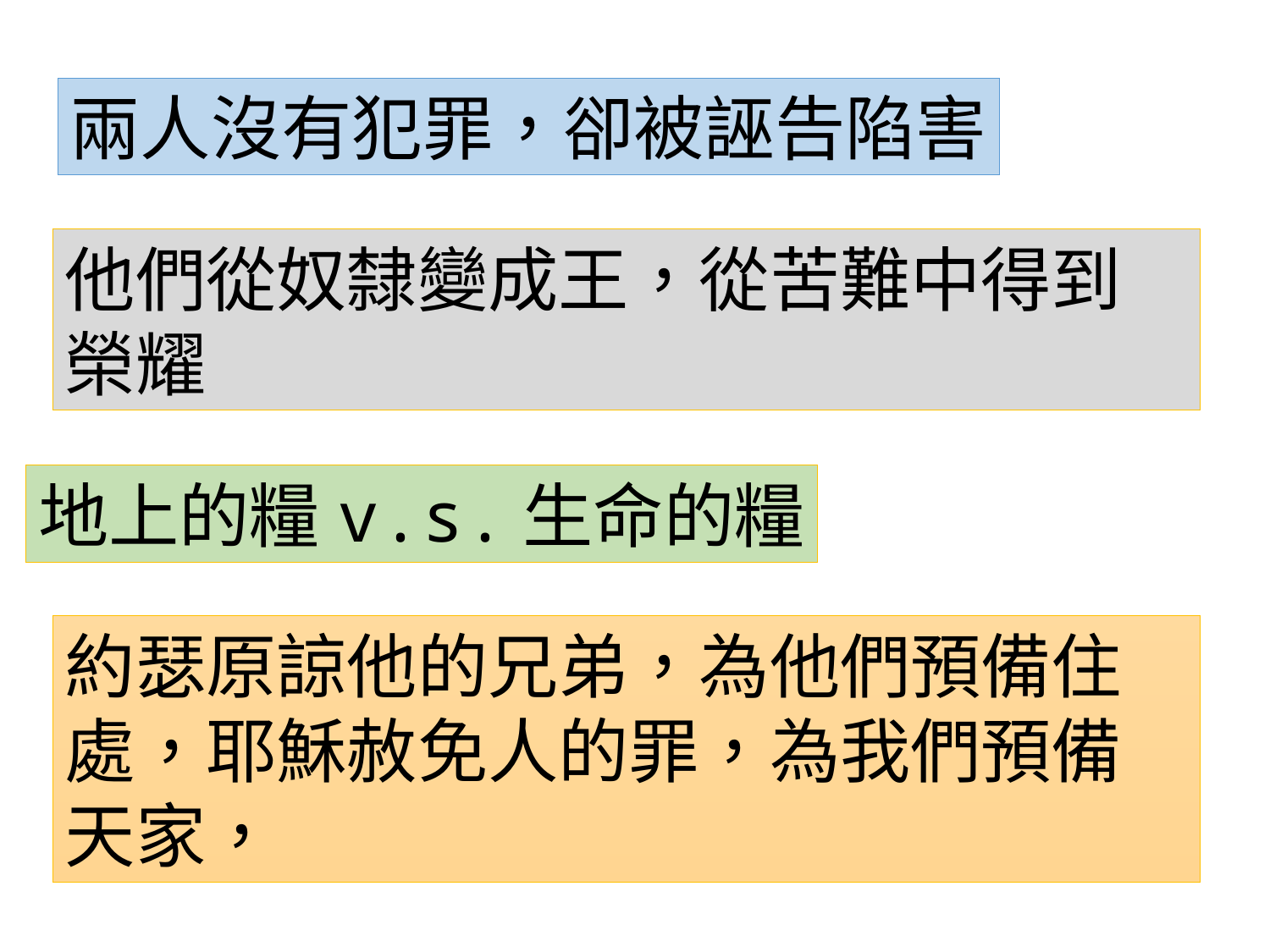

兩人沒有犯罪，卻被誣告陷害
他們從奴隸變成王，從苦難中得到榮耀
地上的糧v.s.生命的糧
約瑟原諒他的兄弟，為他們預備住處，耶穌赦免人的罪，為我們預備天家，